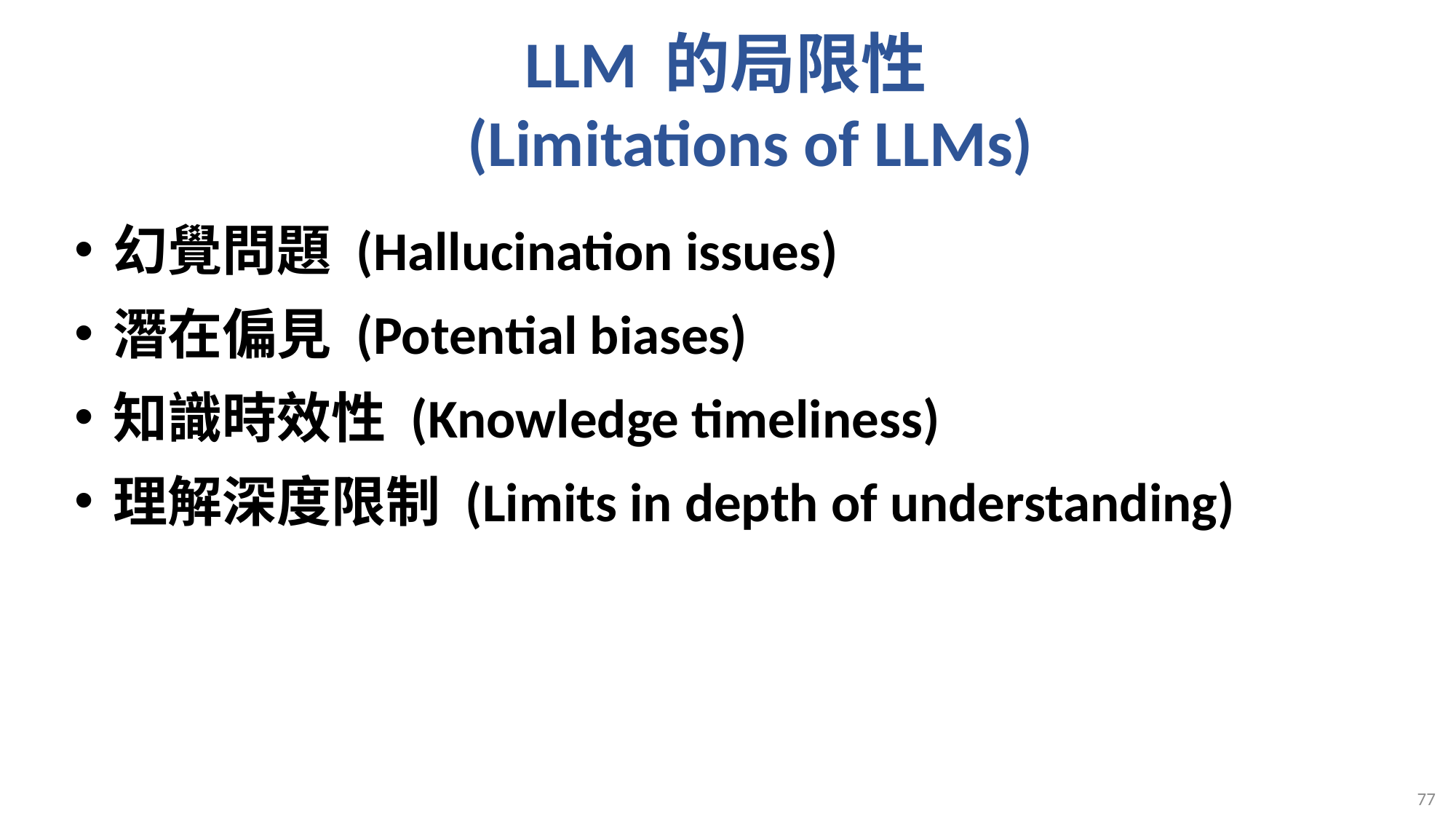

# LLM 的局限性 (Limitations of LLMs)
幻覺問題 (Hallucination issues)
潛在偏見 (Potential biases)
知識時效性 (Knowledge timeliness)
理解深度限制 (Limits in depth of understanding)
77